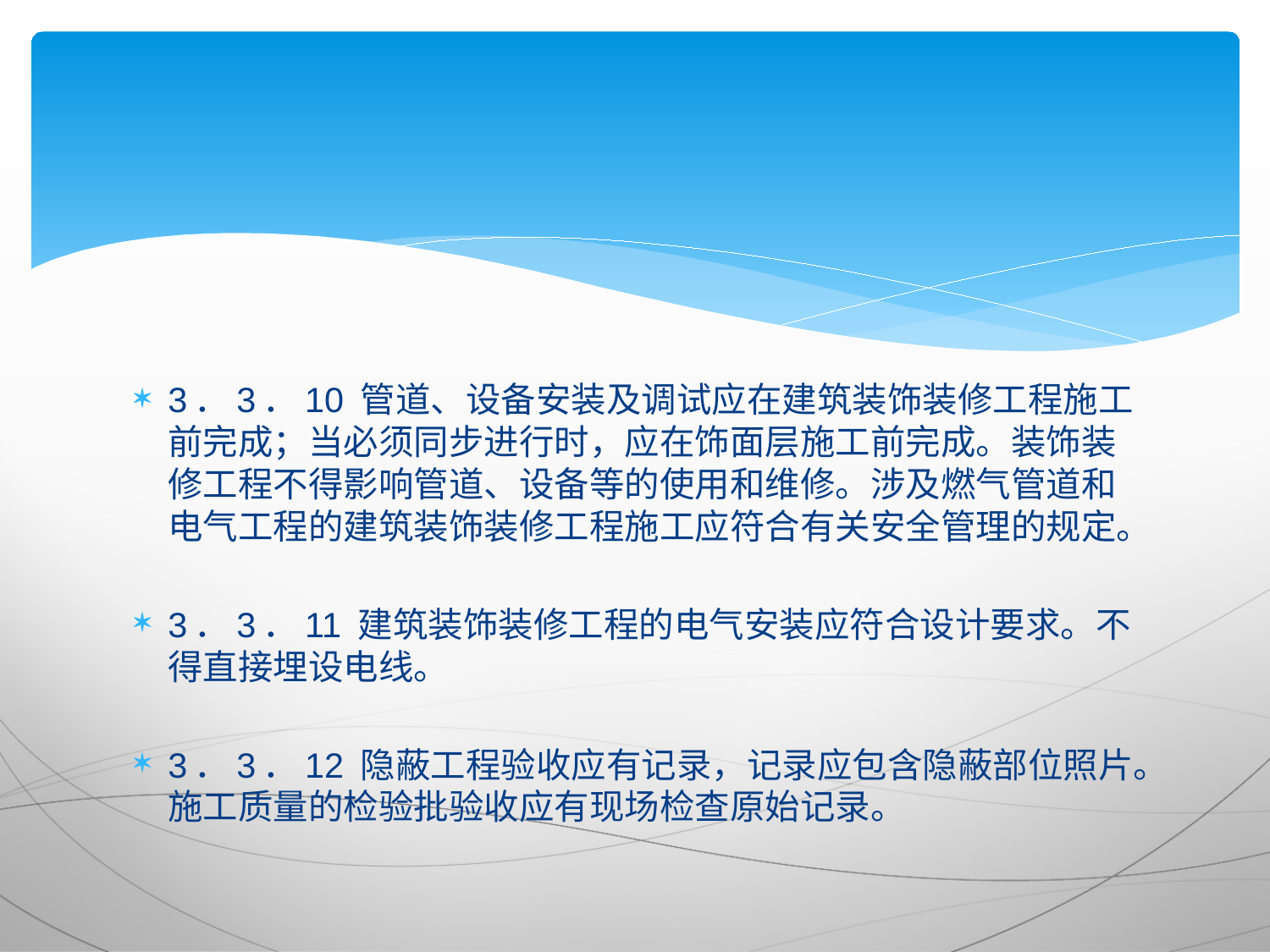

#
3．3．10 管道、设备安装及调试应在建筑装饰装修工程施工前完成；当必须同步进行时，应在饰面层施工前完成。装饰装修工程不得影响管道、设备等的使用和维修。涉及燃气管道和电气工程的建筑装饰装修工程施工应符合有关安全管理的规定。

3．3．11 建筑装饰装修工程的电气安装应符合设计要求。不得直接埋设电线。

3．3．12 隐蔽工程验收应有记录，记录应包含隐蔽部位照片。施工质量的检验批验收应有现场检查原始记录。